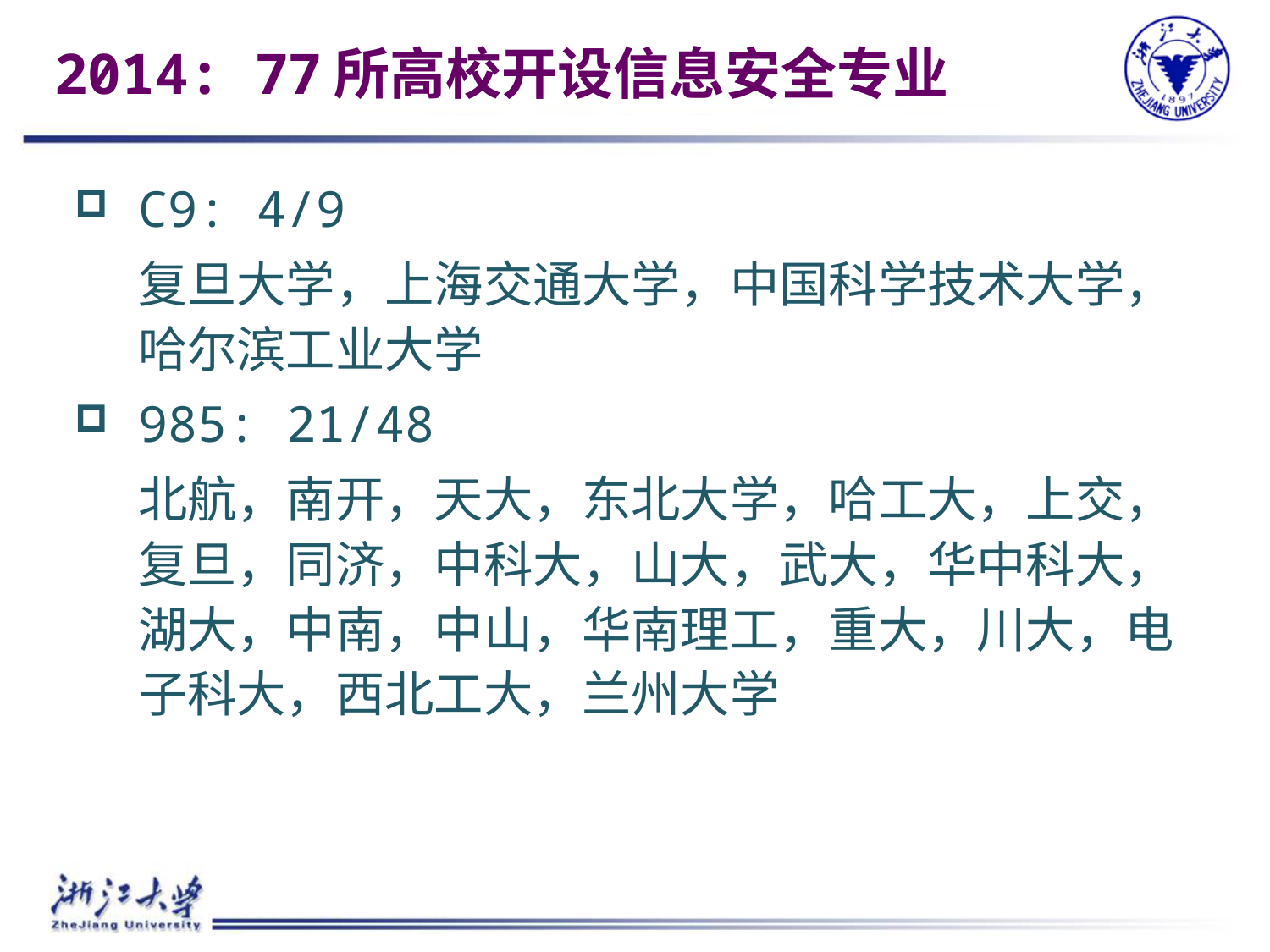

# 2014: 77所高校开设信息安全专业
C9: 4/9
	复旦大学，上海交通大学，中国科学技术大学，哈尔滨工业大学
985: 21/48
	北航，南开，天大，东北大学，哈工大，上交，复旦，同济，中科大，山大，武大，华中科大，湖大，中南，中山，华南理工，重大，川大，电子科大，西北工大，兰州大学